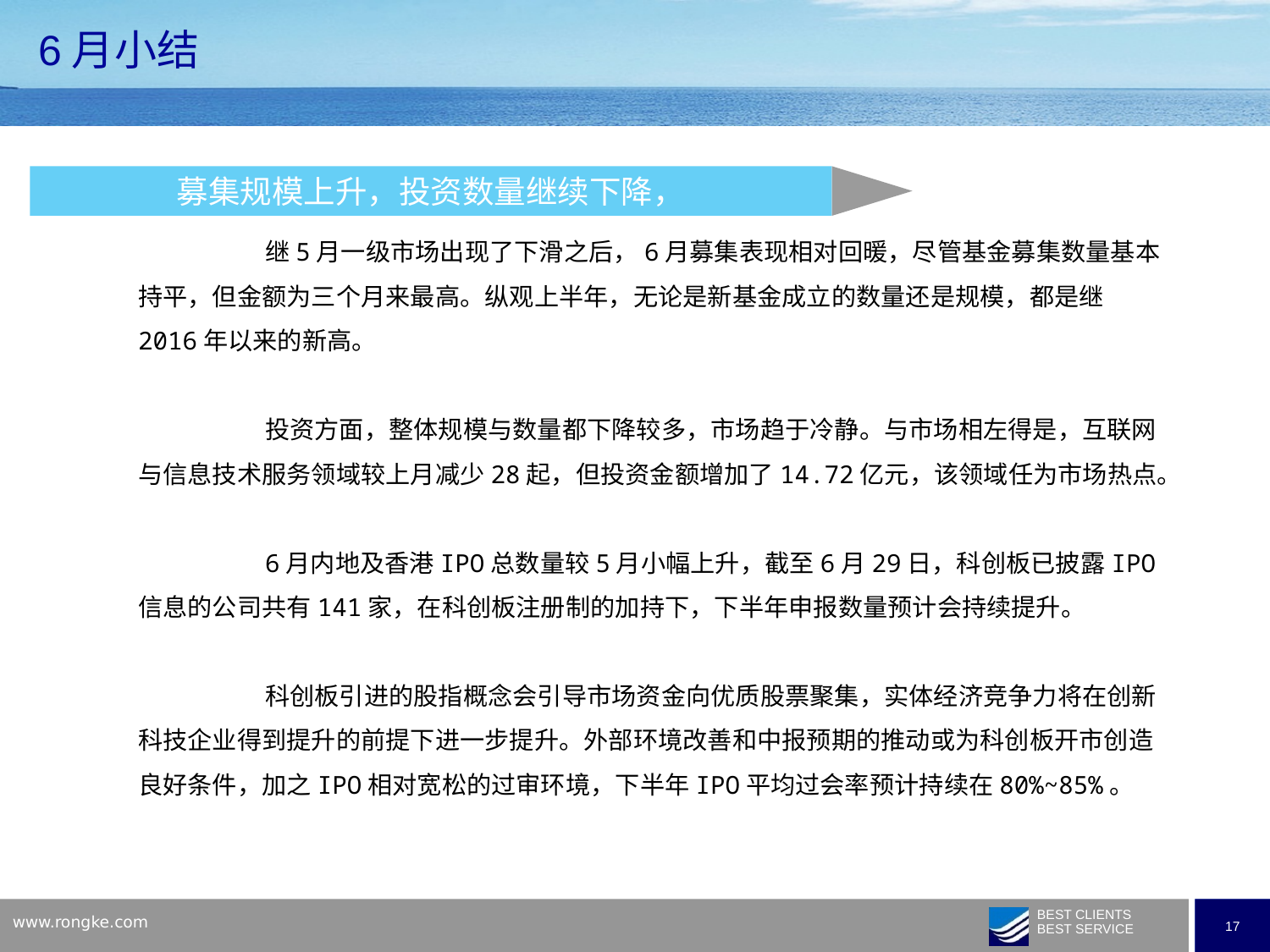

6月小结
募集规模上升，投资数量继续下降，

	继5月一级市场出现了下滑之后，6月募集表现相对回暖，尽管基金募集数量基本持平，但金额为三个月来最高。纵观上半年，无论是新基金成立的数量还是规模，都是继2016年以来的新高。

	投资方面，整体规模与数量都下降较多，市场趋于冷静。与市场相左得是，互联网与信息技术服务领域较上月减少28起，但投资金额增加了14.72亿元，该领域任为市场热点。

 	6月内地及香港IPO总数量较5月小幅上升，截至6月29日，科创板已披露IPO信息的公司共有141家，在科创板注册制的加持下，下半年申报数量预计会持续提升。

	科创板引进的股指概念会引导市场资金向优质股票聚集，实体经济竞争力将在创新科技企业得到提升的前提下进一步提升。外部环境改善和中报预期的推动或为科创板开市创造良好条件，加之IPO相对宽松的过审环境，下半年IPO平均过会率预计持续在80%~85%。